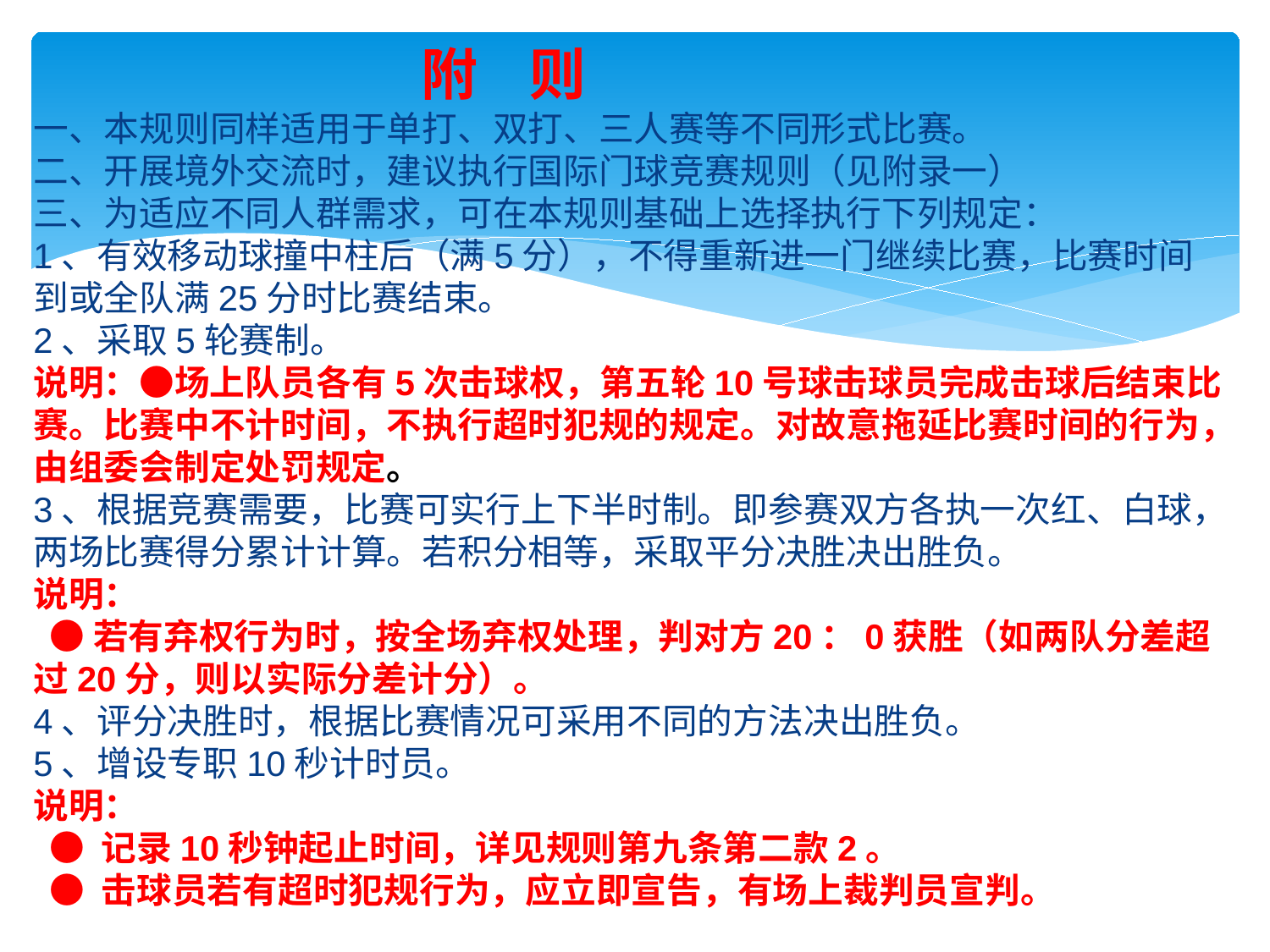

附    则
一、本规则同样适用于单打、双打、三人赛等不同形式比赛。
二、开展境外交流时，建议执行国际门球竞赛规则（见附录一）
三、为适应不同人群需求，可在本规则基础上选择执行下列规定：
1、有效移动球撞中柱后（满5分），不得重新进一门继续比赛，比赛时间到或全队满25分时比赛结束。
2、采取5轮赛制。
说明：●场上队员各有5次击球权，第五轮10号球击球员完成击球后结束比赛。比赛中不计时间，不执行超时犯规的规定。对故意拖延比赛时间的行为，由组委会制定处罚规定。
3、根据竞赛需要，比赛可实行上下半时制。即参赛双方各执一次红、白球，两场比赛得分累计计算。若积分相等，采取平分决胜决出胜负。
说明：
  ●若有弃权行为时，按全场弃权处理，判对方20：0获胜（如两队分差超过20分，则以实际分差计分）。
4、评分决胜时，根据比赛情况可采用不同的方法决出胜负。
5、增设专职10秒计时员。
说明：
  ● 记录10秒钟起止时间，详见规则第九条第二款2。
  ● 击球员若有超时犯规行为，应立即宣告，有场上裁判员宣判。